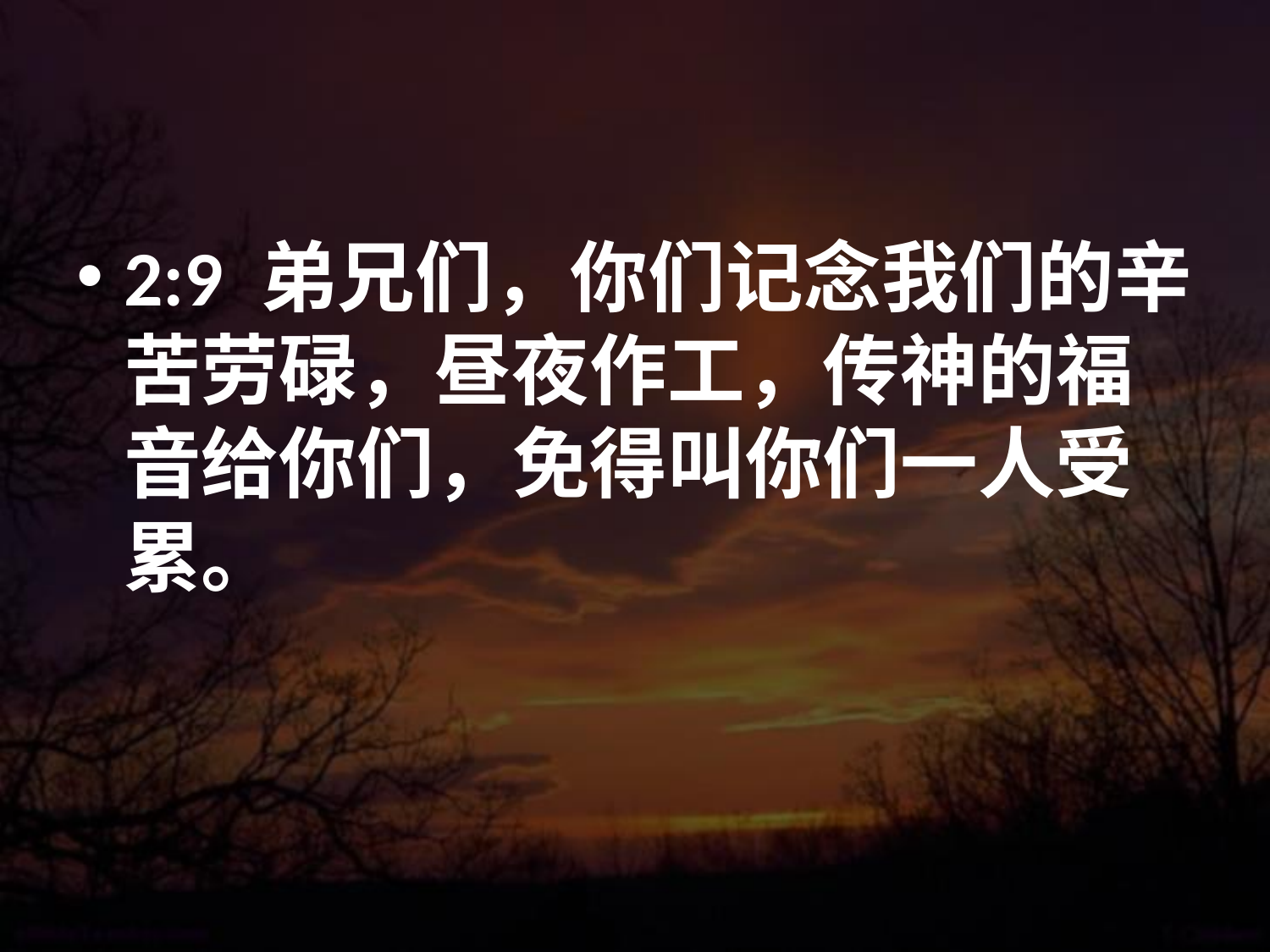

#
2:9 弟兄们，你们记念我们的辛苦劳碌，昼夜作工，传神的福音给你们，免得叫你们一人受累。